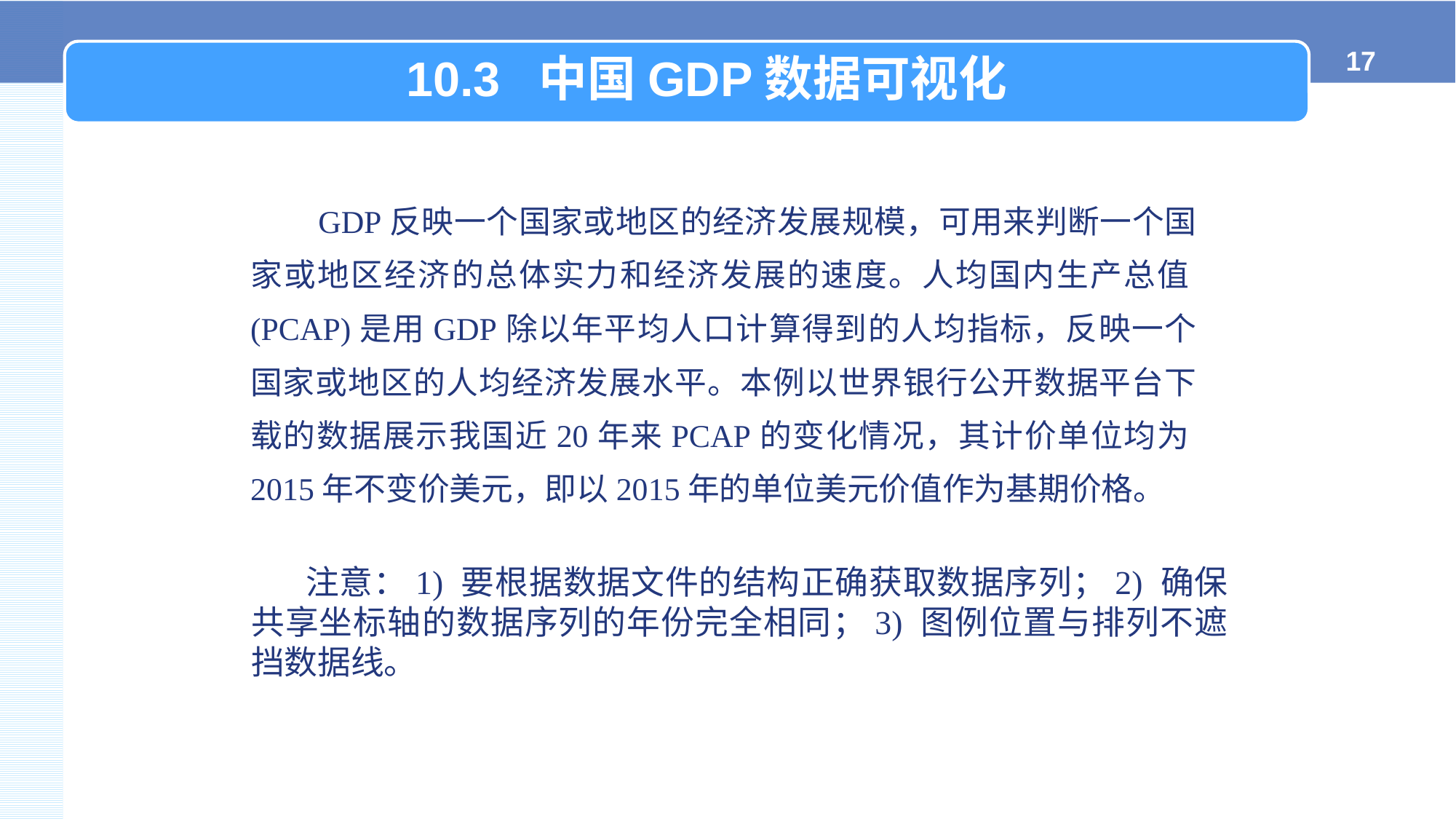

10.3  中国GDP数据可视化
        GDP反映一个国家或地区的经济发展规模，可用来判断一个国家或地区经济的总体实力和经济发展的速度。人均国内生产总值(PCAP)是用GDP除以年平均人口计算得到的人均指标，反映一个国家或地区的人均经济发展水平。本例以世界银行公开数据平台下载的数据展示我国近20年来PCAP的变化情况，其计价单位均为2015年不变价美元，即以2015年的单位美元价值作为基期价格。
注意：1) 要根据数据文件的结构正确获取数据序列；2) 确保共享坐标轴的数据序列的年份完全相同；3) 图例位置与排列不遮挡数据线。